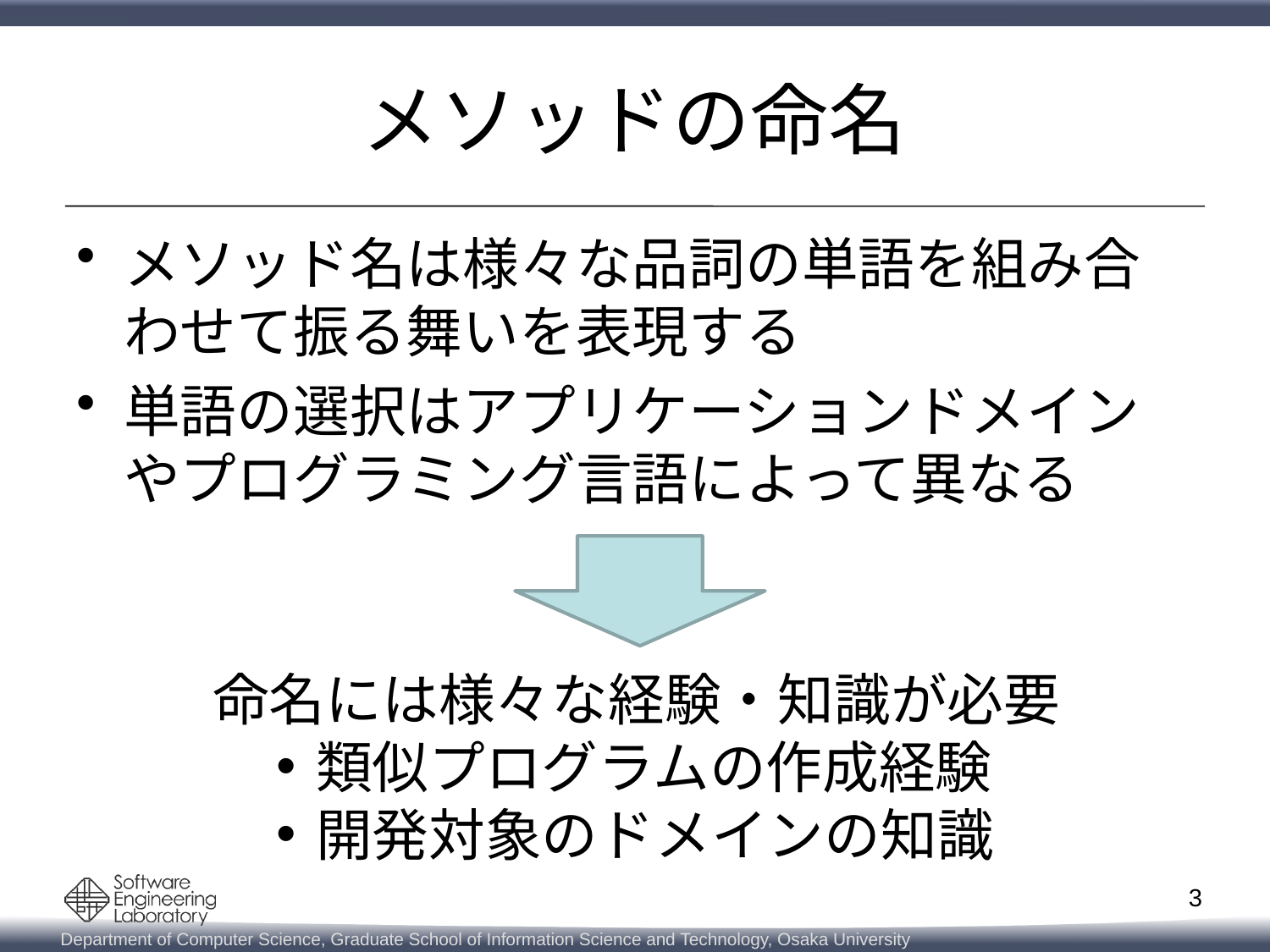

# メソッドの命名
メソッド名は様々な品詞の単語を組み合わせて振る舞いを表現する
単語の選択はアプリケーションドメインやプログラミング言語によって異なる

命名には様々な経験・知識が必要
類似プログラムの作成経験
開発対象のドメインの知識
3